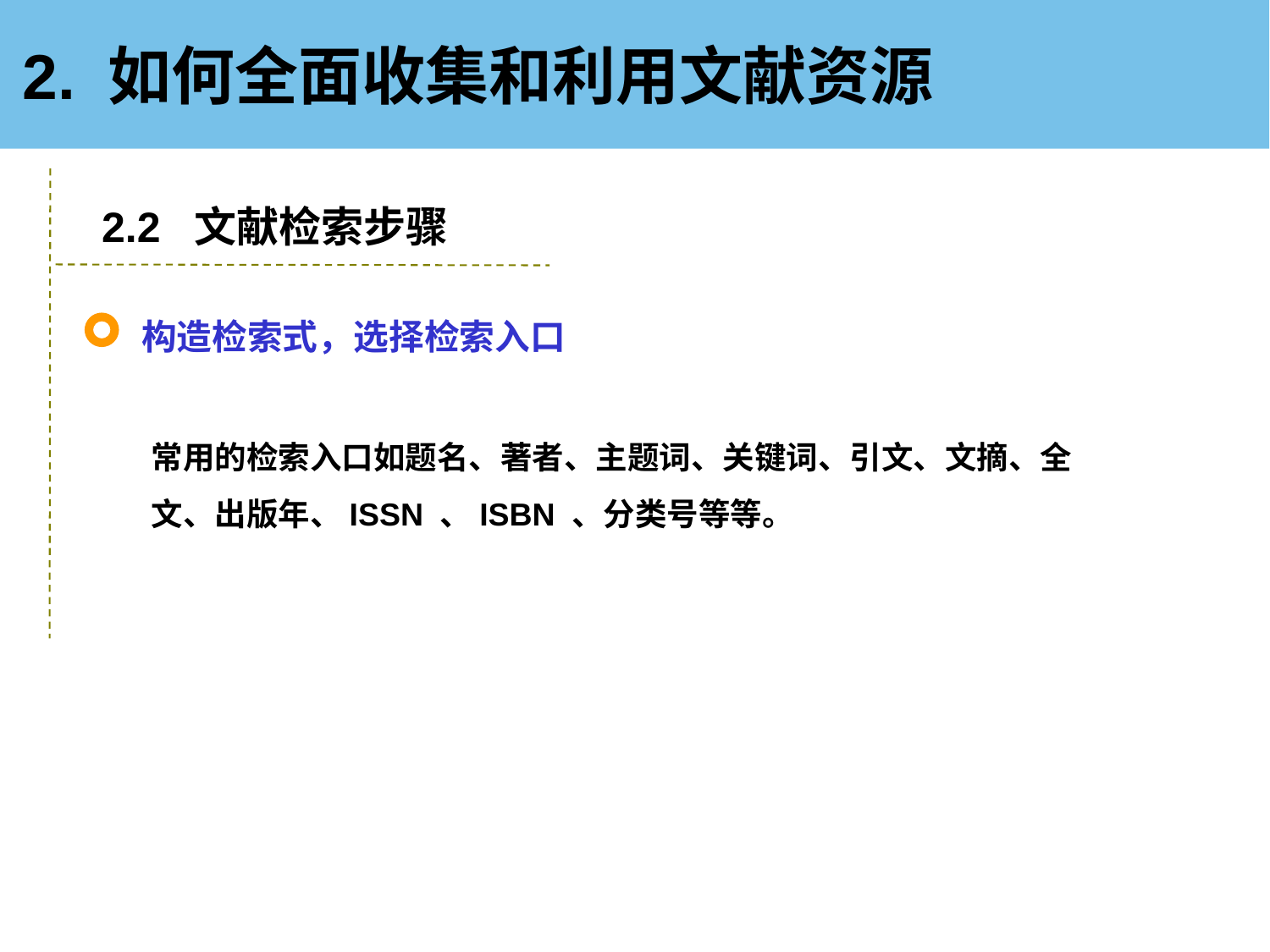

2. 如何全面收集和利用文献资源

2.2  文献检索步骤
构造检索式，选择检索入口

常用的检索入口如题名、著者、主题词、关键词、引文、文摘、全文、出版年、ISSN 、ISBN 、分类号等等。